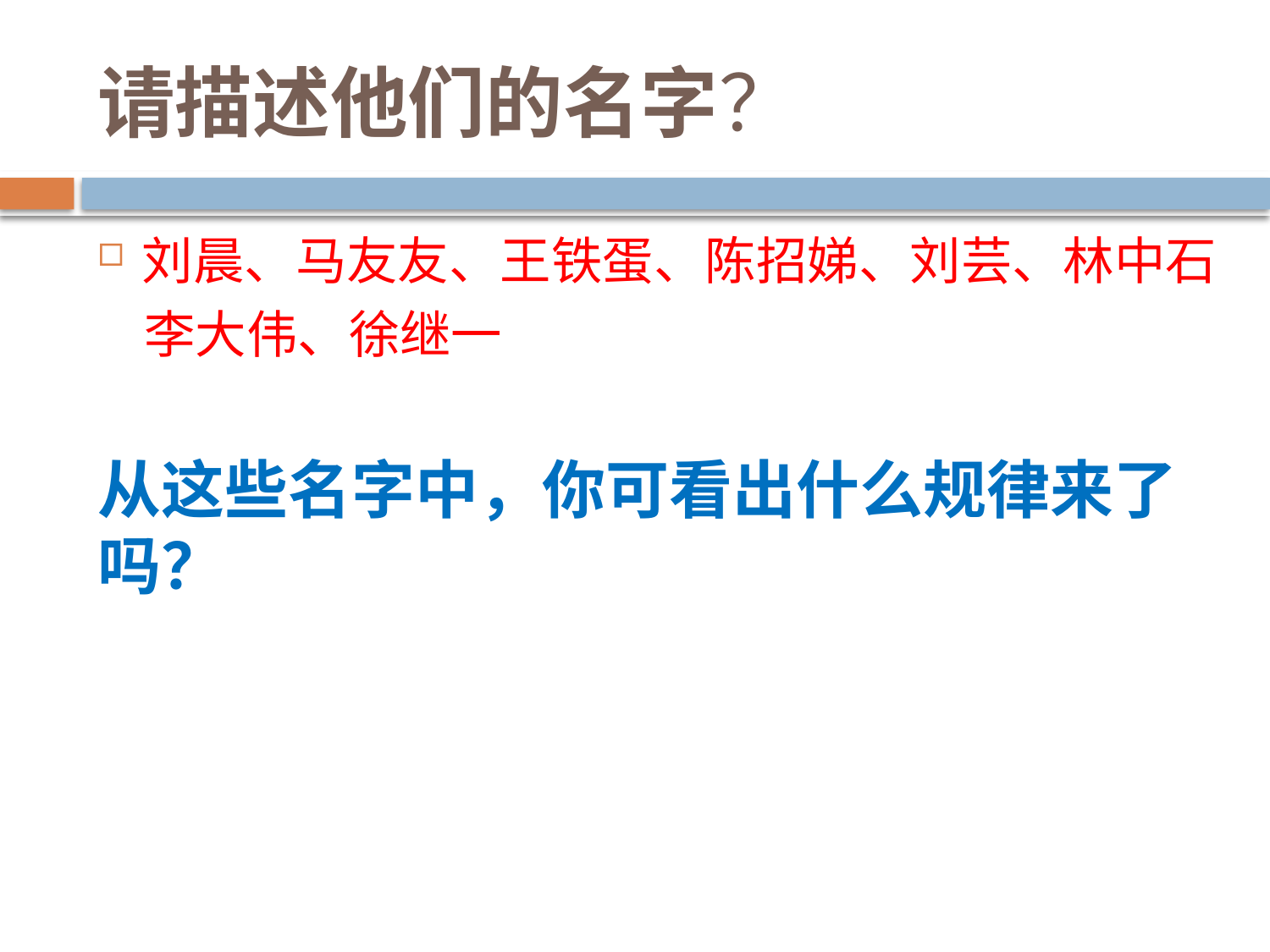

# 请描述他们的名字？
刘晨、马友友、王铁蛋、陈招娣、刘芸、林中石
   李大伟、徐继一

从这些名字中，你可看出什么规律来了吗？